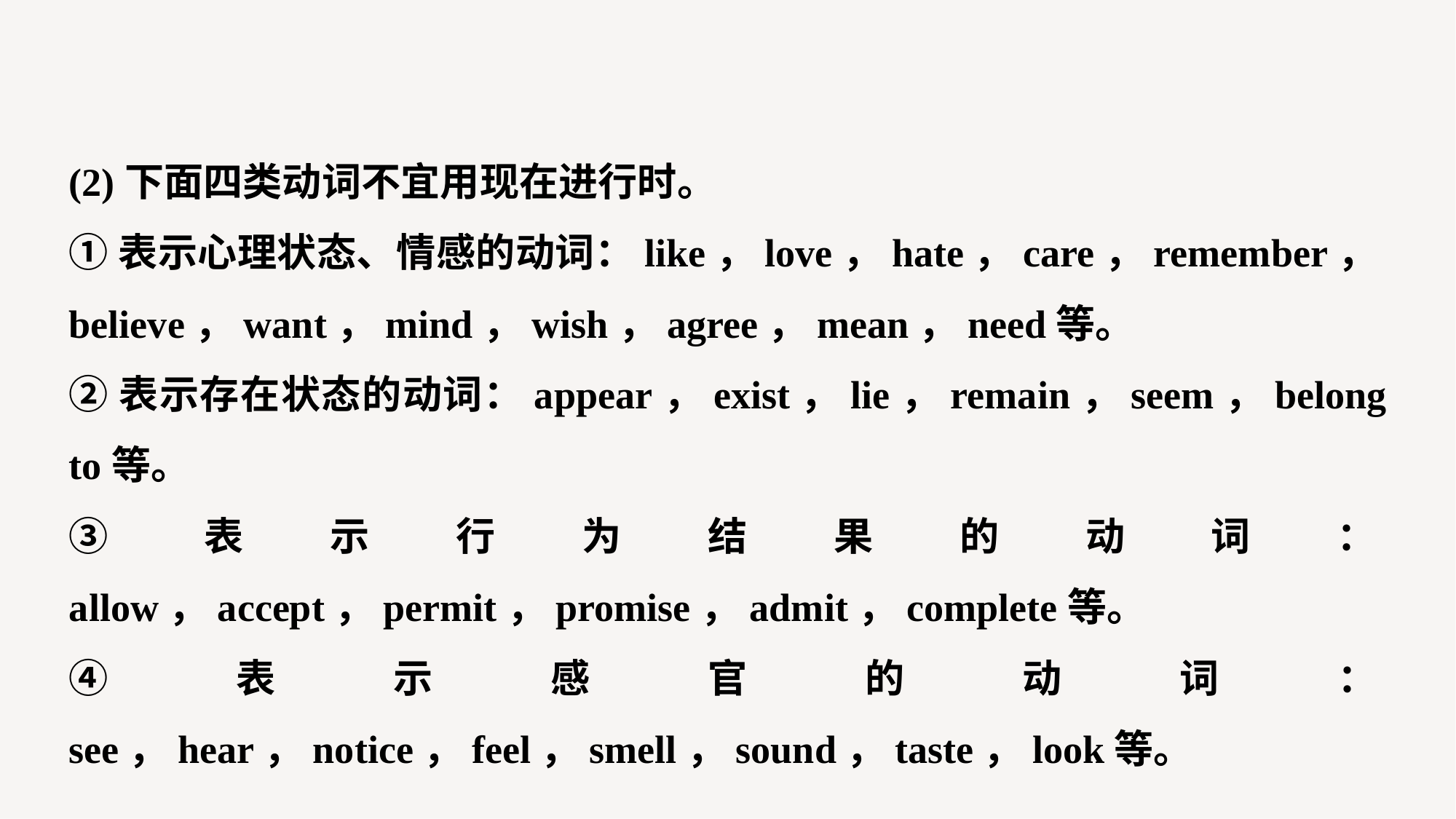

(2)下面四类动词不宜用现在进行时。
①表示心理状态、情感的动词：like，love，hate，care，remember，believe，want，mind，wish，agree，mean，need等。
②表示存在状态的动词：appear，exist，lie，remain，seem，belong to等。
③表示行为结果的动词：allow，accept，permit，promise，admit，complete等。
④表示感官的动词：see，hear，notice，feel，smell，sound，taste，look等。